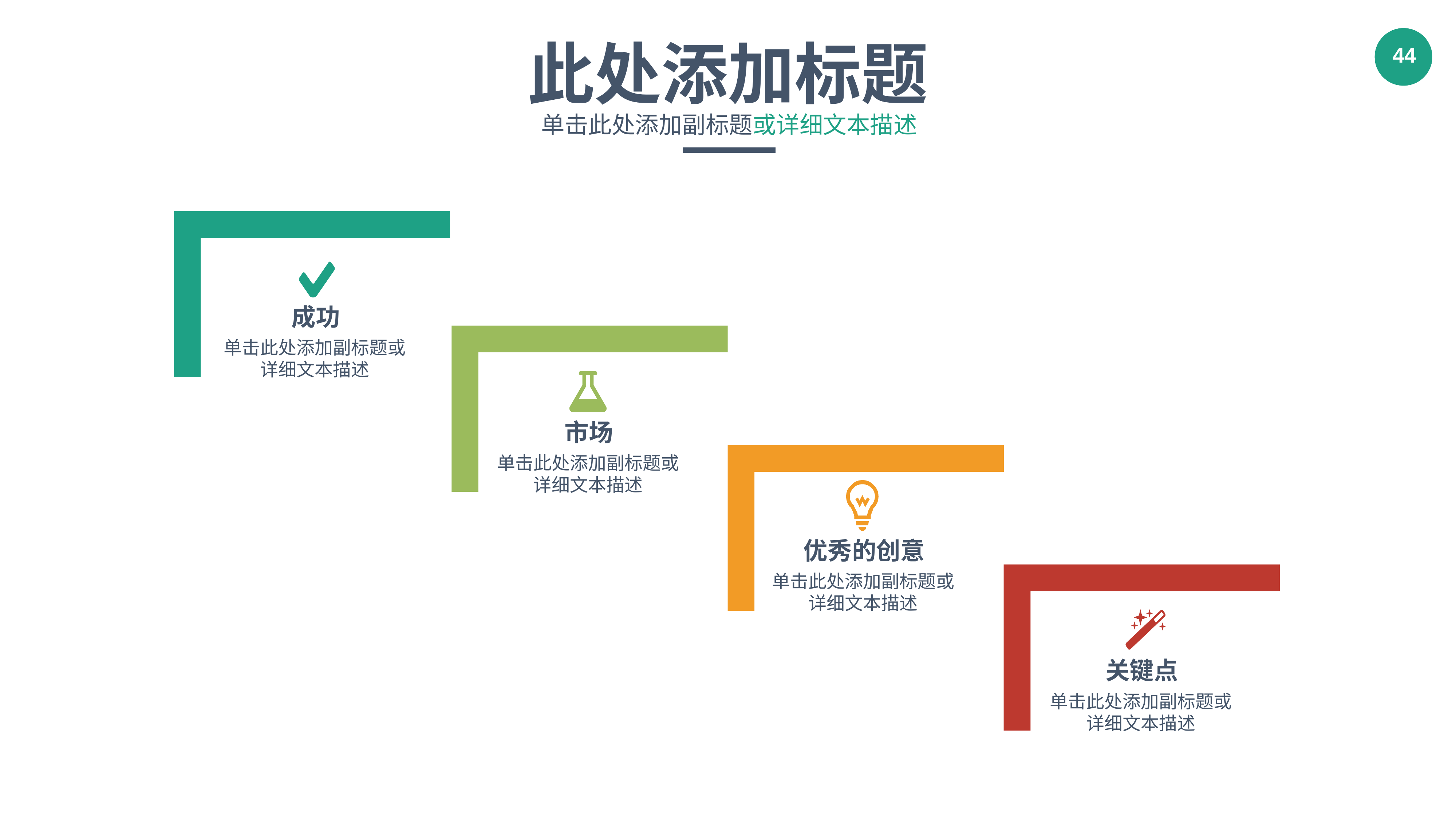

此处添加标题
单击此处添加副标题或详细文本描述

成功
单击此处添加副标题或详细文本描述

市场
单击此处添加副标题或详细文本描述

优秀的创意
单击此处添加副标题或详细文本描述

关键点
单击此处添加副标题或详细文本描述